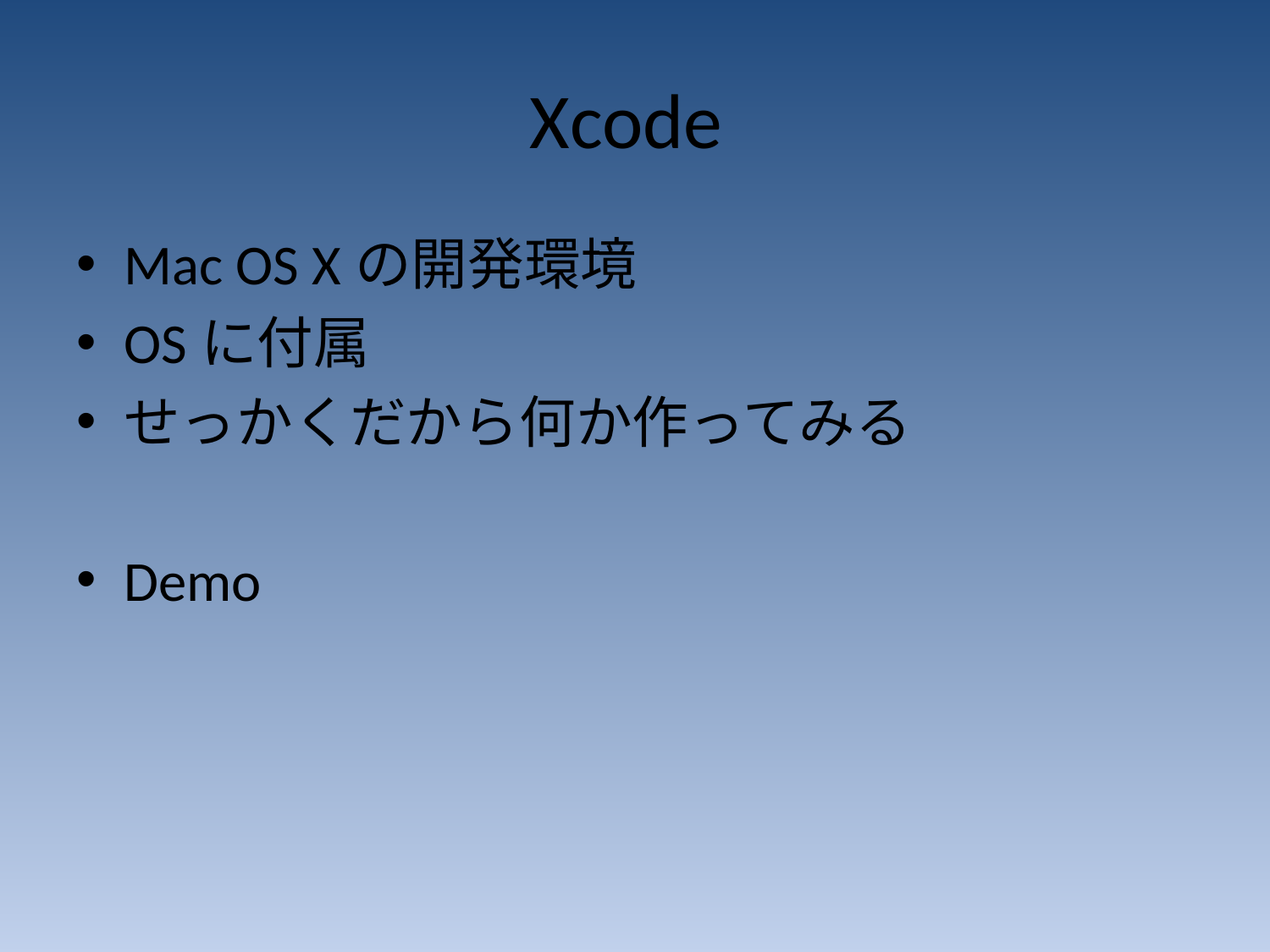

# Xcode
Mac OS Xの開発環境
OSに付属
せっかくだから何か作ってみる

Demo